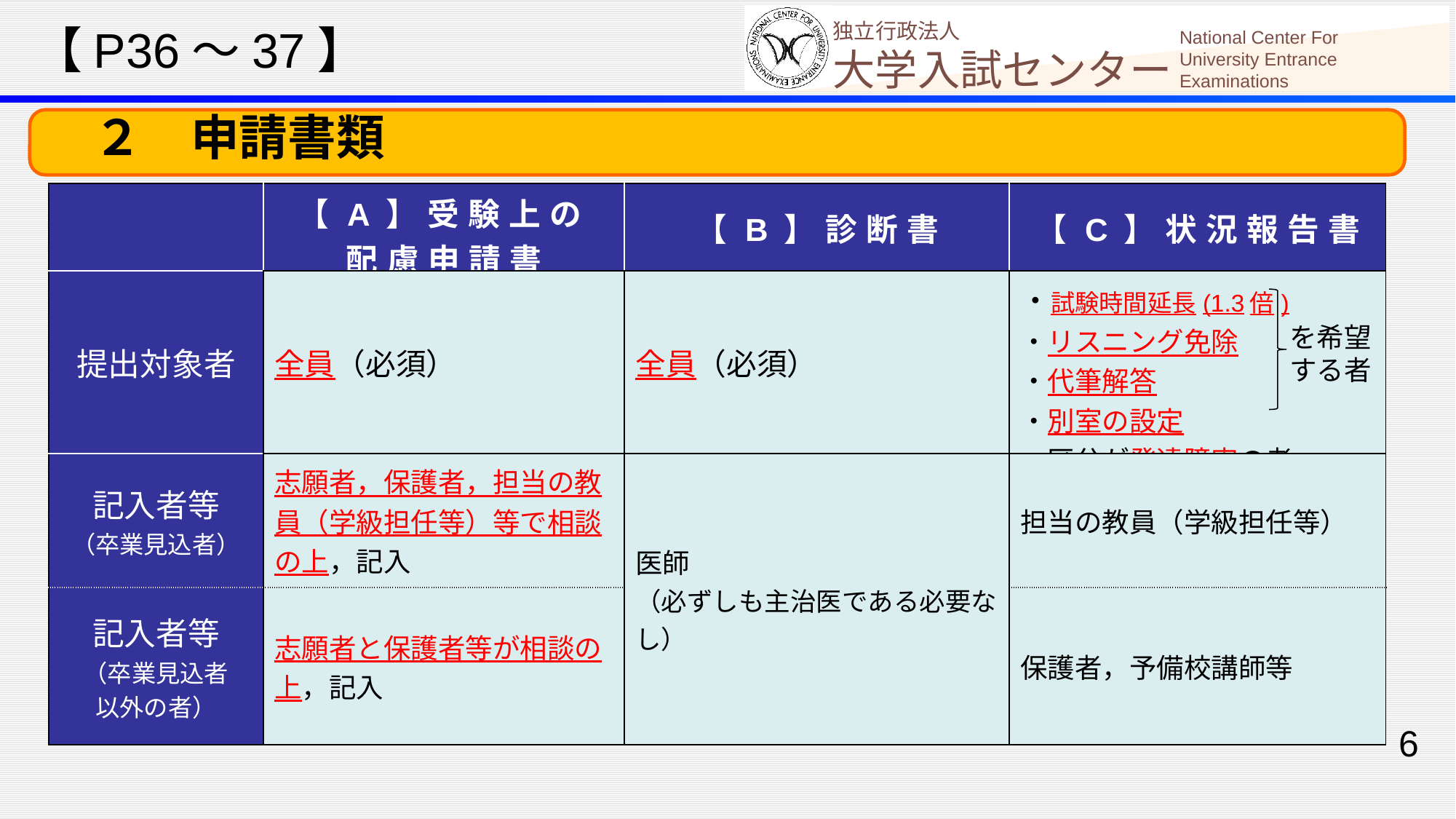

【P36～37】
　２　申請書類
|  | 【A】受験上の 配慮申請書 | 【B】診断書 | 【C】状況報告書 |
| --- | --- | --- | --- |
| 提出対象者 | 全員（必須） | 全員（必須） | ・試験時間延長(1.3倍) ・リスニング免除 ・代筆解答 ・別室の設定 ・区分が発達障害の者 |
| 記入者等 （卒業見込者） | 志願者，保護者，担当の教員（学級担任等）等で相談の上，記入 | 医師 （必ずしも主治医である必要なし） | 担当の教員（学級担任等） |
| 記入者等 （卒業見込者 以外の者） | 志願者と保護者等が相談の上，記入 |  | 保護者，予備校講師等 |

を希望
する者
6